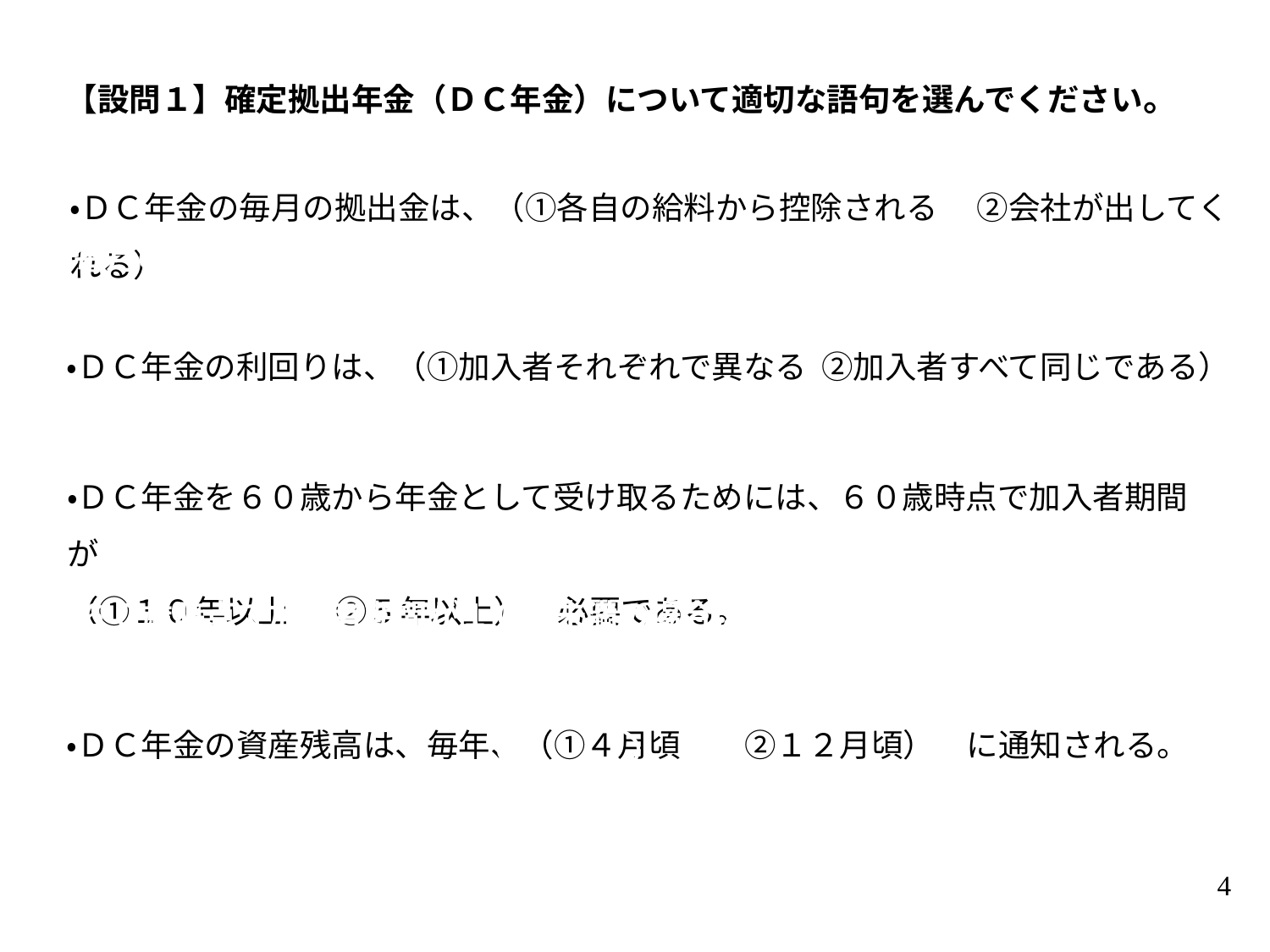

# 【設問１】確定拠出年金（ＤＣ年金）について適切な語句を選んでください。

・ＤＣ年金の毎月の拠出金は、（①各自の給料から控除される　 ②会社が出してくれる）
毎月の拠出金は会社負担になっています。金額はCompany Web Service の給与明細で確認することができます。
・ＤＣ年金の利回りは、（①加入者それぞれで異なる  ②加入者すべて同じである）

加入者自身が選択した運用商品の実績によって、利回りが変動します。
・ＤＣ年金を６０歳から年金として受け取るためには、６０歳時点で加入者期間が
（①１０年以上 　 ②５年以上）　必要である。

６０歳時点で加入者期間が１０年未満の場合は、受給開始年齢が加入期間によって、６１歳 ～ ６５歳となり、６０歳から年金として受け取ることができません。
⇒スライド８参照
・ＤＣ年金の資産残高は、毎年、（①４月頃　　②１２月頃）　に通知される。

毎年４月末に日本生命より「確定拠出年金  残高のお知らせ」が日本生命への登録住所あてに郵送されます。住所が変わられた方は、会社への届出とは別に住所変更手続きが必要ですので、企業年金基金までご連絡ください。
4